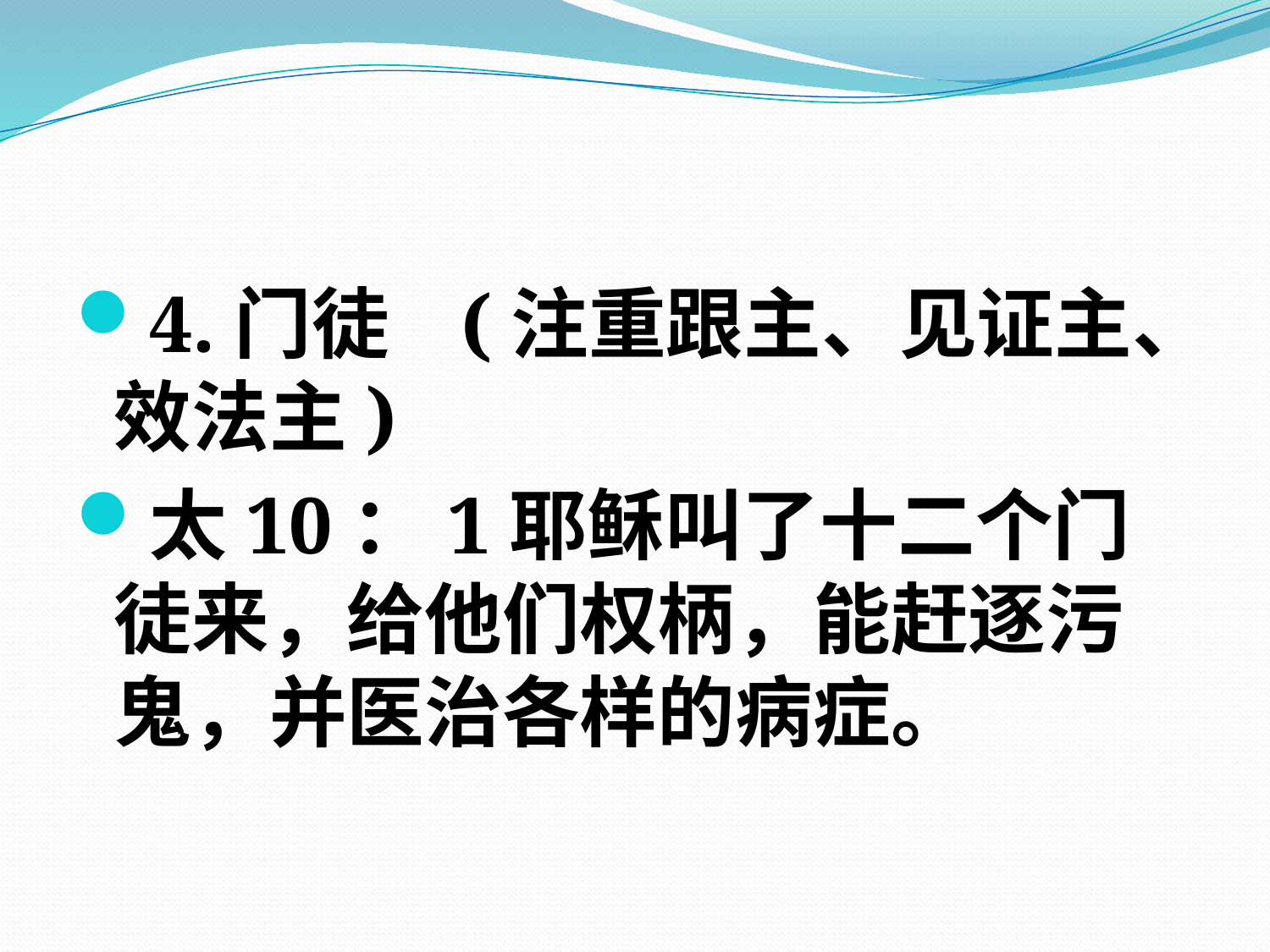

#
4.门徒   (注重跟主、见证主、效法主)
太10：1耶稣叫了十二个门徒来，给他们权柄，能赶逐污鬼，并医治各样的病症。